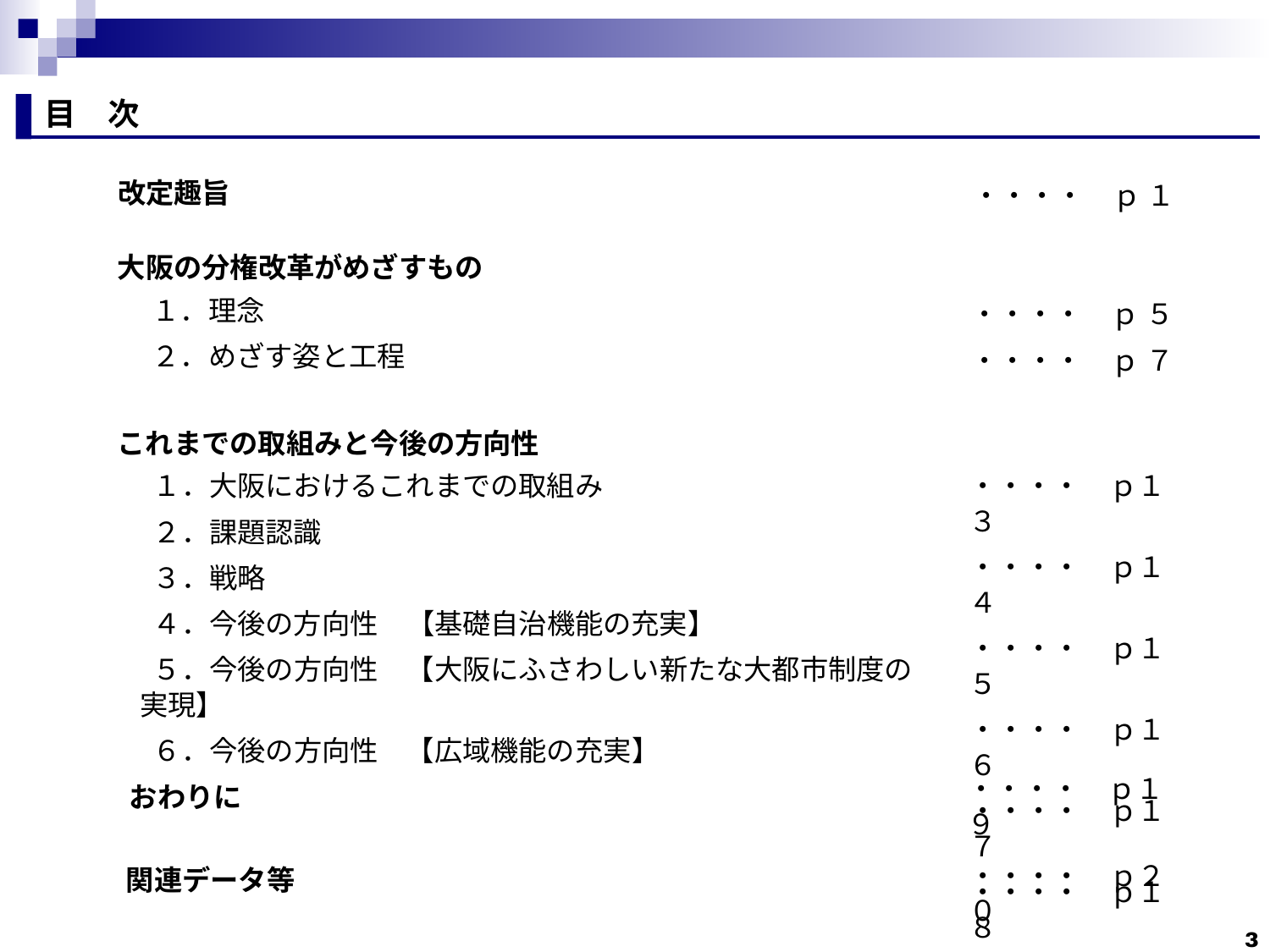

目　次

改定趣旨
・・・・　ｐ １
大阪の分権改革がめざすもの
 １．理念
 ２．めざす姿と工程
・・・・　ｐ ５
・・・・　ｐ ７
これまでの取組みと今後の方向性
 １．大阪におけるこれまでの取組み
 ２．課題認識
 ３．戦略
 ４．今後の方向性　【基礎自治機能の充実】
 ５．今後の方向性　【大阪にふさわしい新たな大都市制度の実現】
 ６．今後の方向性　【広域機能の充実】

・・・・　ｐ１３
・・・・　ｐ１４
・・・・　ｐ１５
・・・・　ｐ１６
・・・・　ｐ１７
・・・・　ｐ１８
・・・・　ｐ１９
おわりに
・・・・　ｐ２０
関連データ等
3